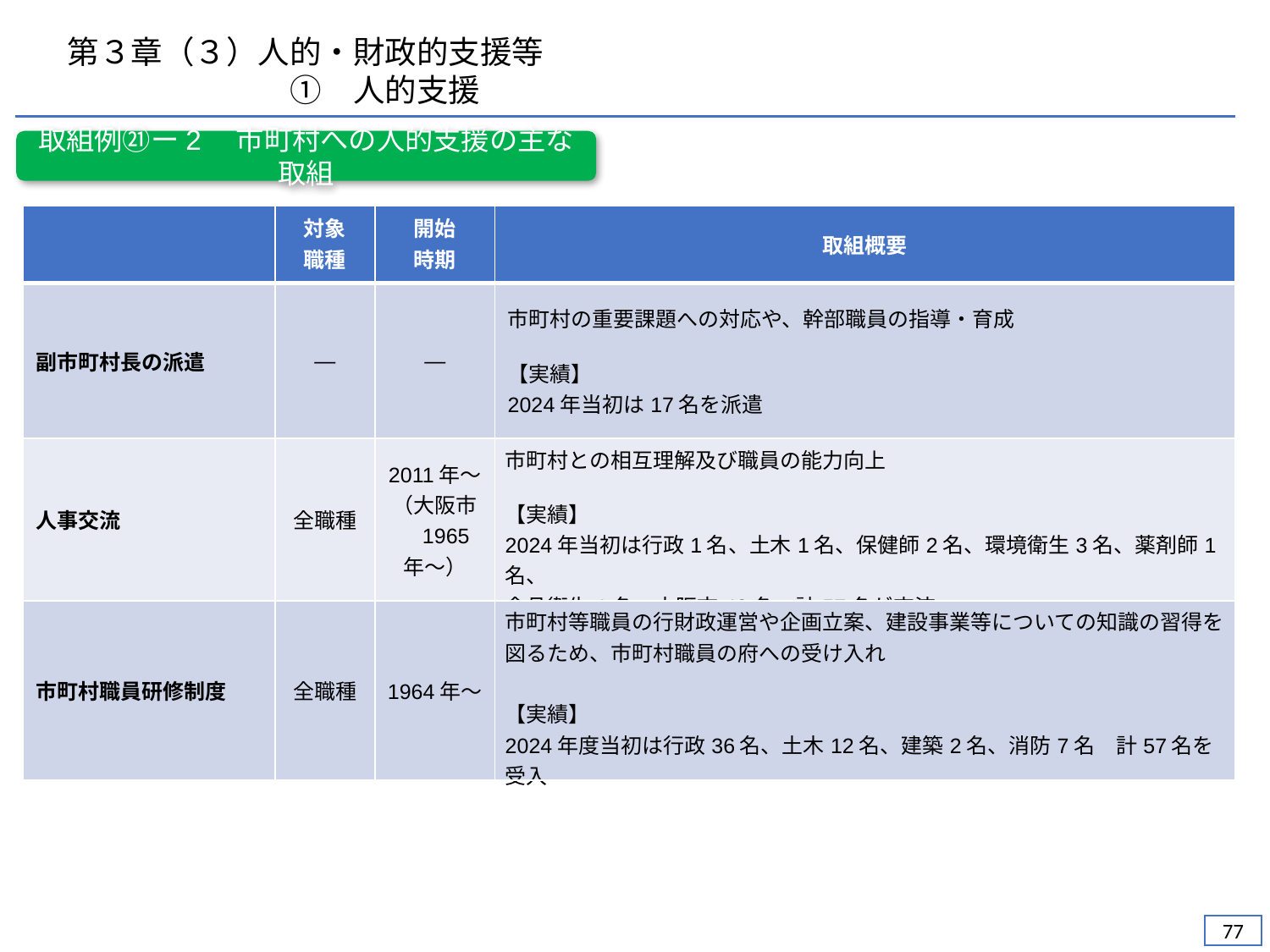

第３章（３）人的・財政的支援等
　　　　　　　①　人的支援

取組例㉑ー2　市町村への人的支援の主な取組
|  | 対象 職種 | 開始 時期 | 取組概要 |
| --- | --- | --- | --- |
| 副市町村長の派遣 | ― | ― | 市町村の重要課題への対応や、幹部職員の指導・育成 【実績】 2024年当初は17名を派遣 |
| 人事交流 | 全職種 | 2011年～ （大阪市　1965年～） | 市町村との相互理解及び職員の能力向上 【実績】 2024年当初は行政1名、土木1名、保健師2名、環境衛生3名、薬剤師1名、 食品衛生1名、大阪市48名　計57名が交流 |
| 市町村職員研修制度 | 全職種 | 1964年～ | 市町村等職員の行財政運営や企画立案、建設事業等についての知識の習得を図るため、市町村職員の府への受け入れ 【実績】 2024年度当初は行政36名、土木12名、建築2名、消防7名　計57名を受入 |

77